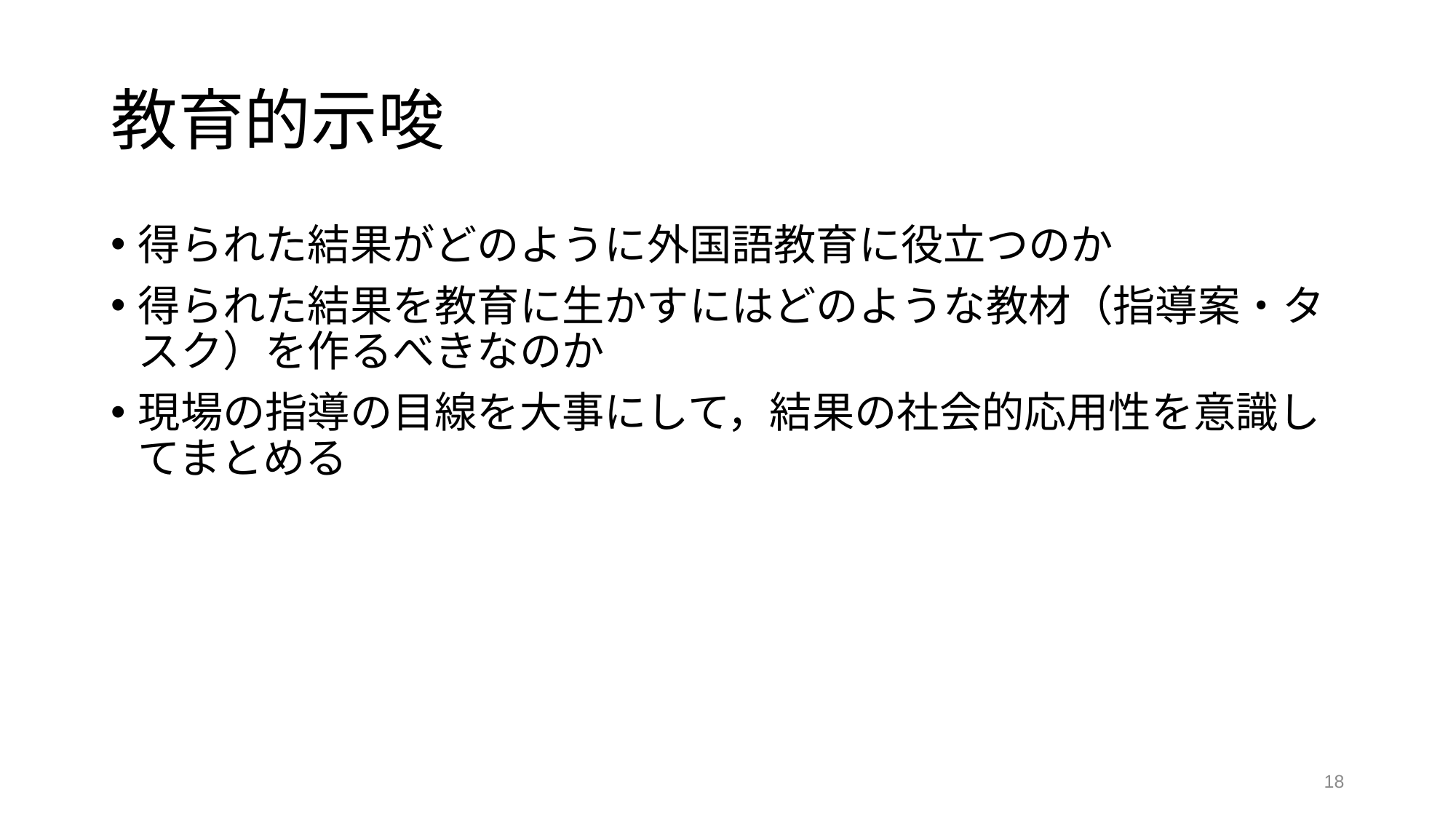

# 教育的示唆
得られた結果がどのように外国語教育に役立つのか
得られた結果を教育に生かすにはどのような教材（指導案・タスク）を作るべきなのか
現場の指導の目線を大事にして，結果の社会的応用性を意識してまとめる
18